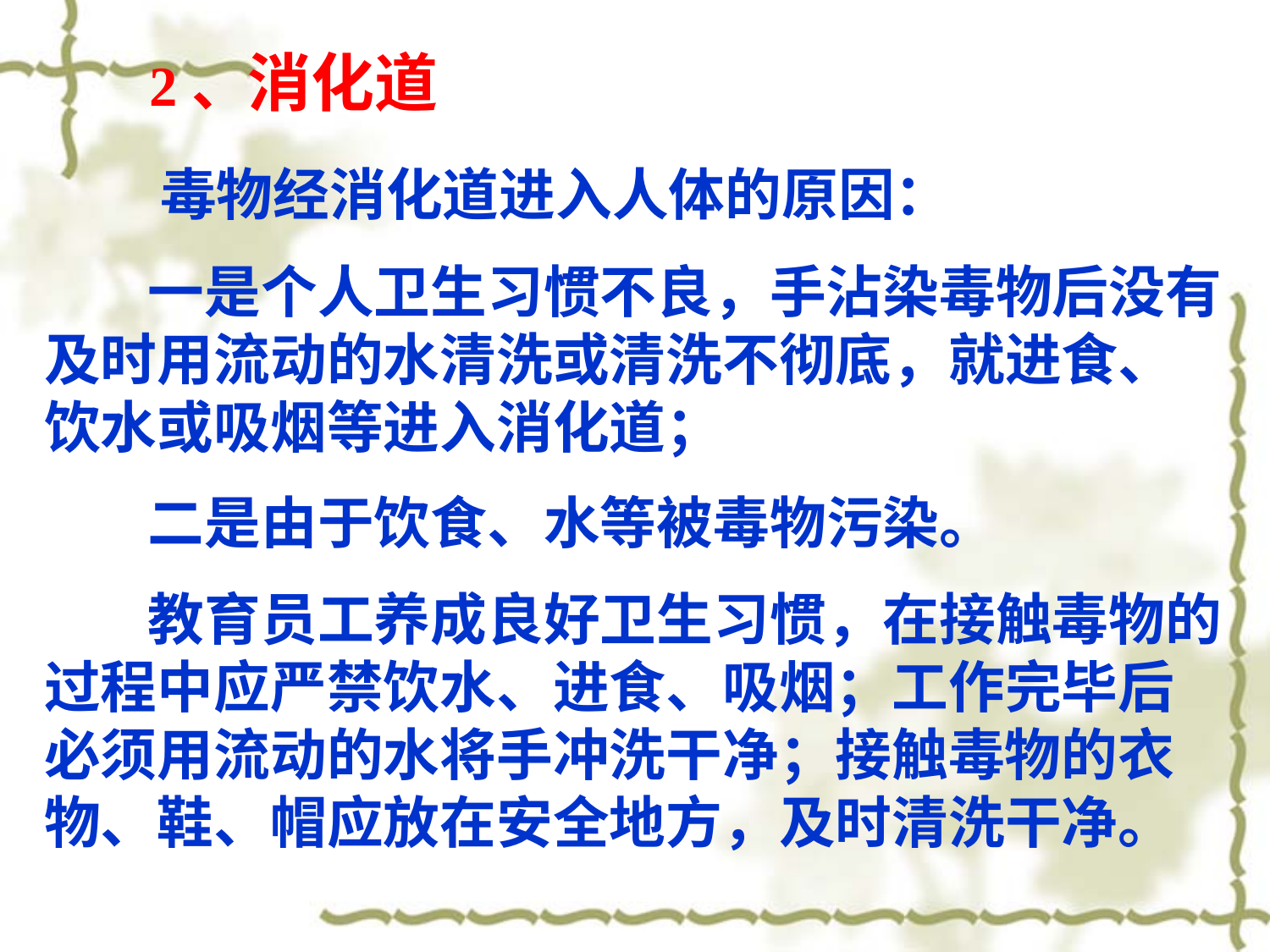

2、消化道
       毒物经消化道进入人体的原因：
       一是个人卫生习惯不良，手沾染毒物后没有及时用流动的水清洗或清洗不彻底，就进食、饮水或吸烟等进入消化道；
       二是由于饮食、水等被毒物污染。
       教育员工养成良好卫生习惯，在接触毒物的过程中应严禁饮水、进食、吸烟；工作完毕后必须用流动的水将手冲洗干净；接触毒物的衣物、鞋、帽应放在安全地方，及时清洗干净。
52